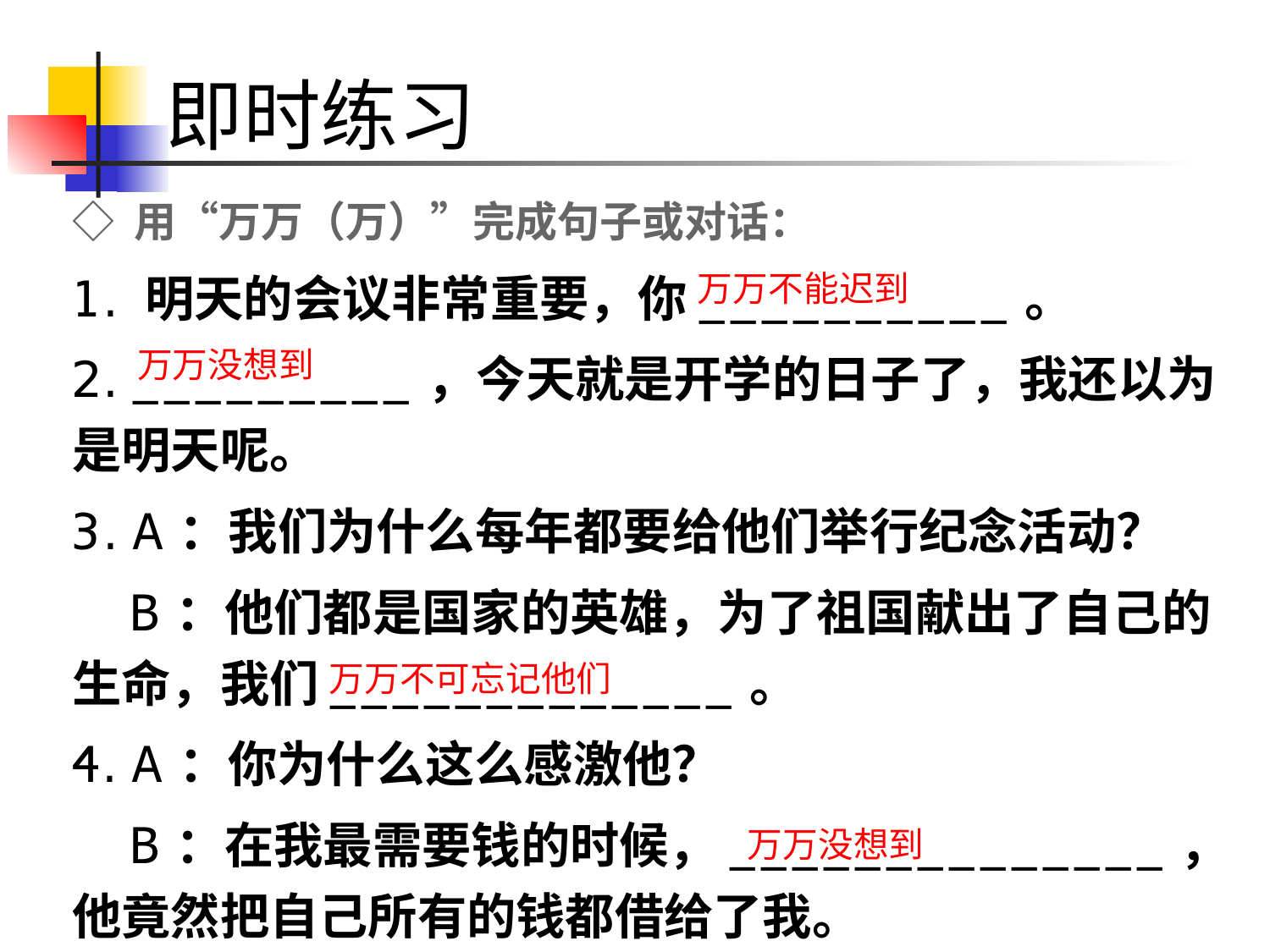

# 即时练习
◇ 用“万万（万）”完成句子或对话：
1. 明天的会议非常重要，你__________。
2. _________，今天就是开学的日子了，我还以为是明天呢。
3. A：我们为什么每年都要给他们举行纪念活动？
    B：他们都是国家的英雄，为了祖国献出了自己的生命，我们_____________。
4. A：你为什么这么感激他？
    B：在我最需要钱的时候，______________，他竟然把自己所有的钱都借给了我。

万万不能迟到
万万没想到
万万不可忘记他们
万万没想到